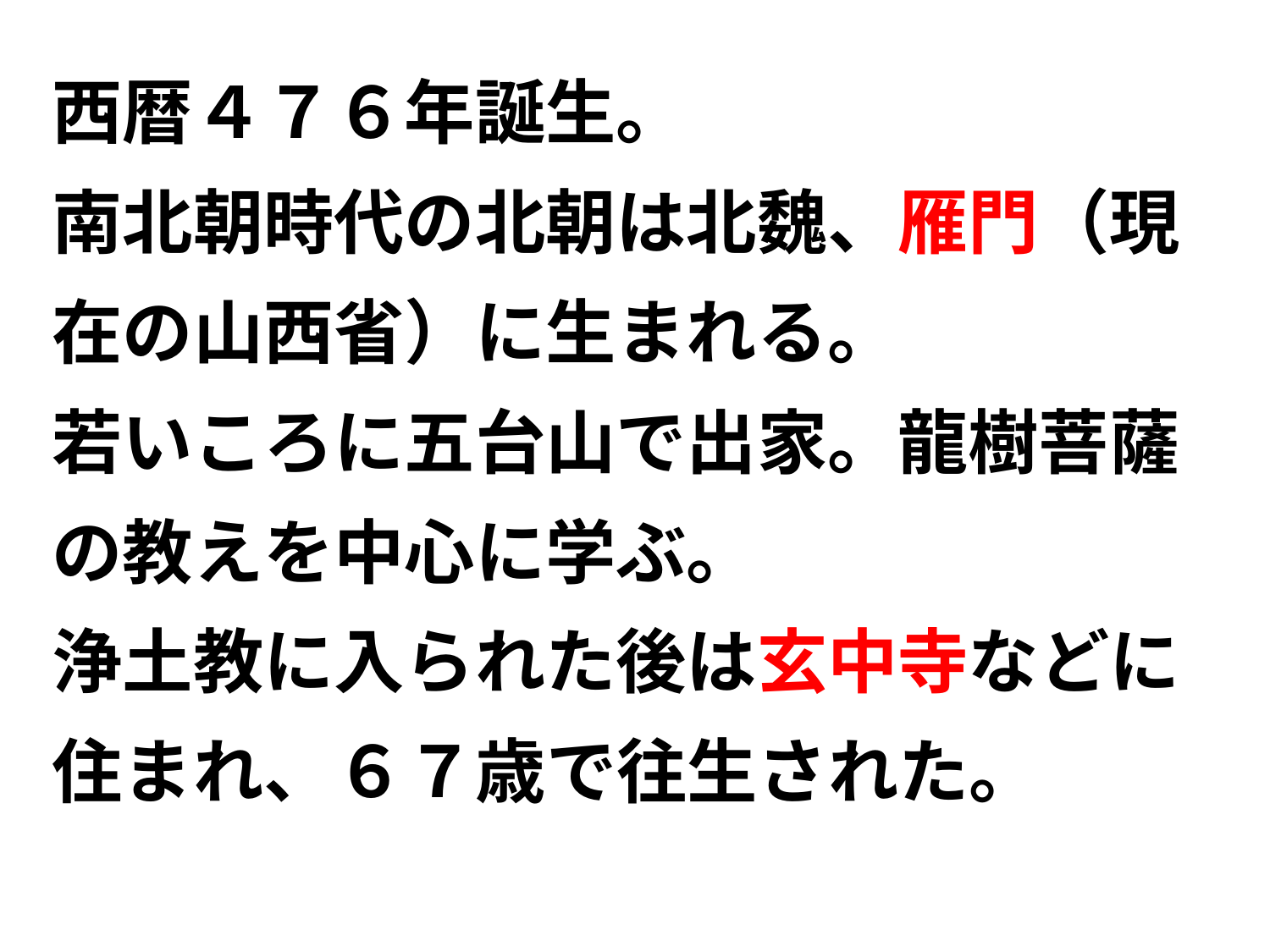

西暦４７６年誕生。
南北朝時代の北朝は北魏、雁門（現在の山西省）に生まれる。
若いころに五台山で出家。龍樹菩薩の教えを中心に学ぶ。
浄土教に入られた後は玄中寺などに住まれ、６７歳で往生された。